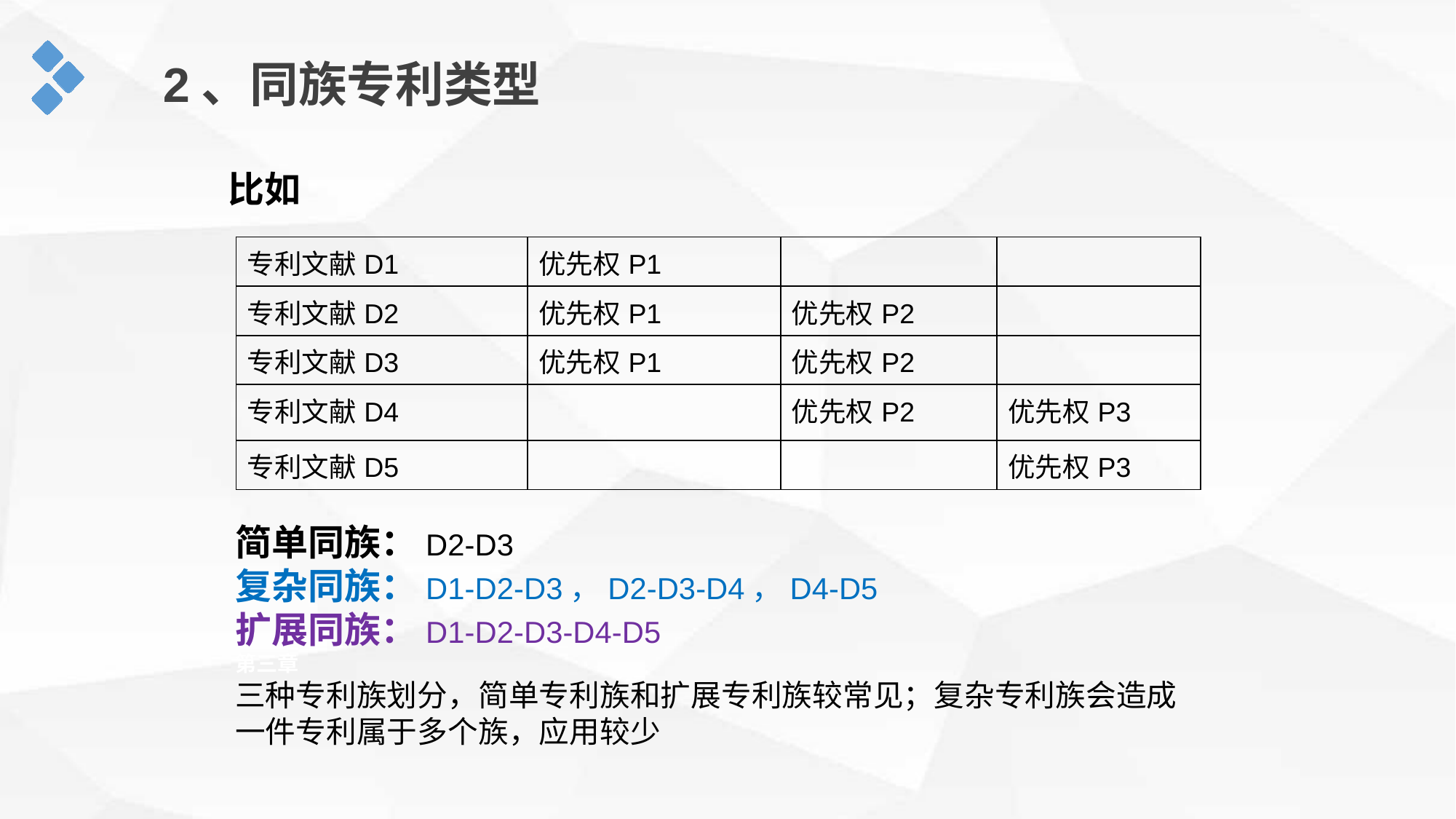

2、同族专利类型

比如
| 专利文献D1 | 优先权P1 |  |  |
| --- | --- | --- | --- |
| 专利文献D2 | 优先权P1 | 优先权P2 |  |
| 专利文献D3 | 优先权P1 | 优先权P2 |  |
| 专利文献D4 |  | 优先权P2 | 优先权P3 |
| 专利文献D5 |  |  | 优先权P3 |
简单同族：D2-D3
复杂同族：D1-D2-D3，D2-D3-D4，D4-D5
扩展同族：D1-D2-D3-D4-D5
第三章
三种专利族划分，简单专利族和扩展专利族较常见；复杂专利族会造成一件专利属于多个族，应用较少
延时符